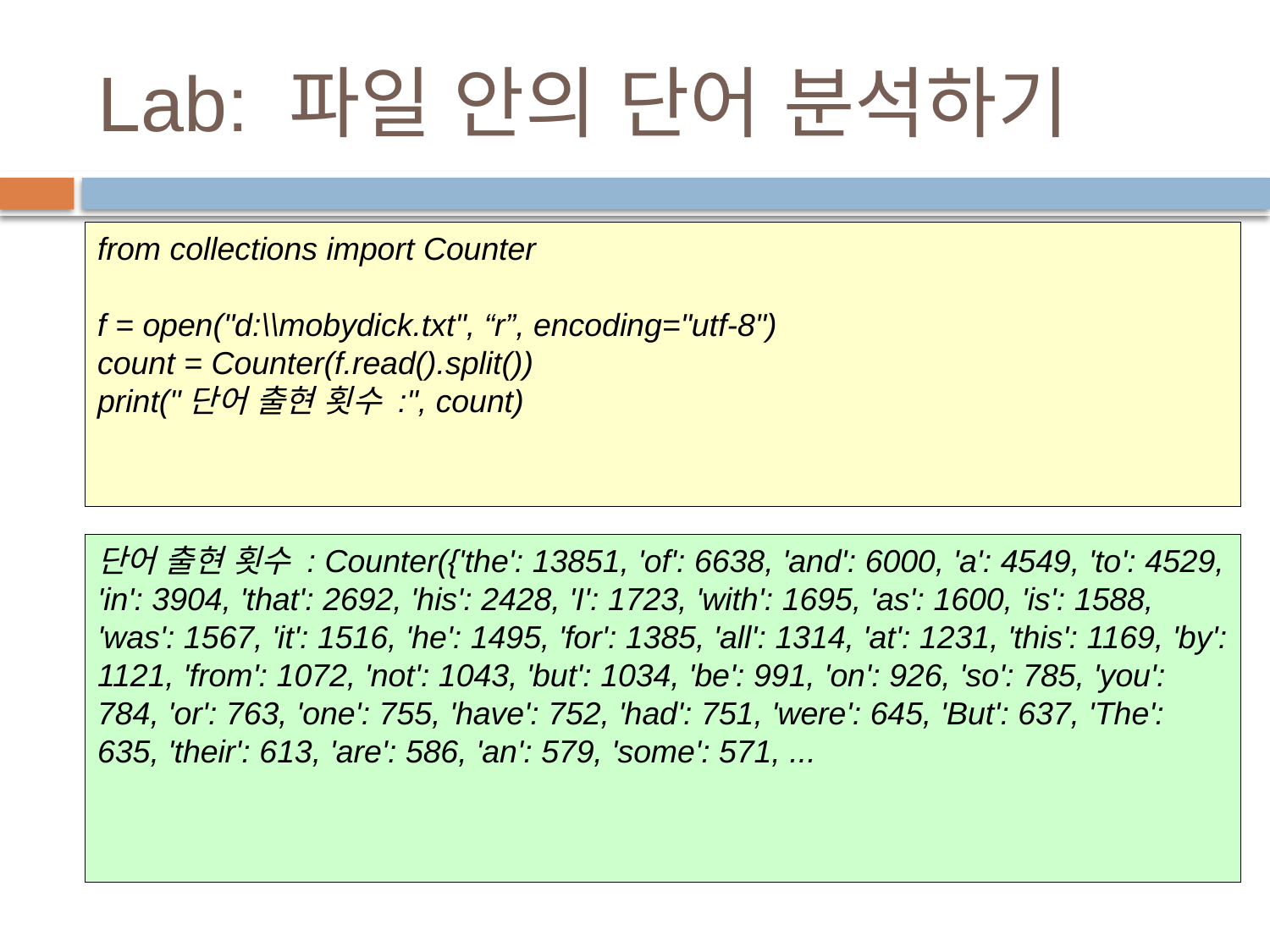

# Lab: 파일 안의 단어 분석하기
빈칸을 채워본다.
from collections import Counter

f = open("d:\\mobydick.txt", “r”, encoding="utf-8")
count = Counter(f.read().split())
print("단어 출현 횟수 :", count)
단어 출현 횟수 : Counter({'the': 13851, 'of': 6638, 'and': 6000, 'a': 4549, 'to': 4529, 'in': 3904, 'that': 2692, 'his': 2428, 'I': 1723, 'with': 1695, 'as': 1600, 'is': 1588, 'was': 1567, 'it': 1516, 'he': 1495, 'for': 1385, 'all': 1314, 'at': 1231, 'this': 1169, 'by': 1121, 'from': 1072, 'not': 1043, 'but': 1034, 'be': 991, 'on': 926, 'so': 785, 'you': 784, 'or': 763, 'one': 755, 'have': 752, 'had': 751, 'were': 645, 'But': 637, 'The': 635, 'their': 613, 'are': 586, 'an': 579, 'some': 571, ...